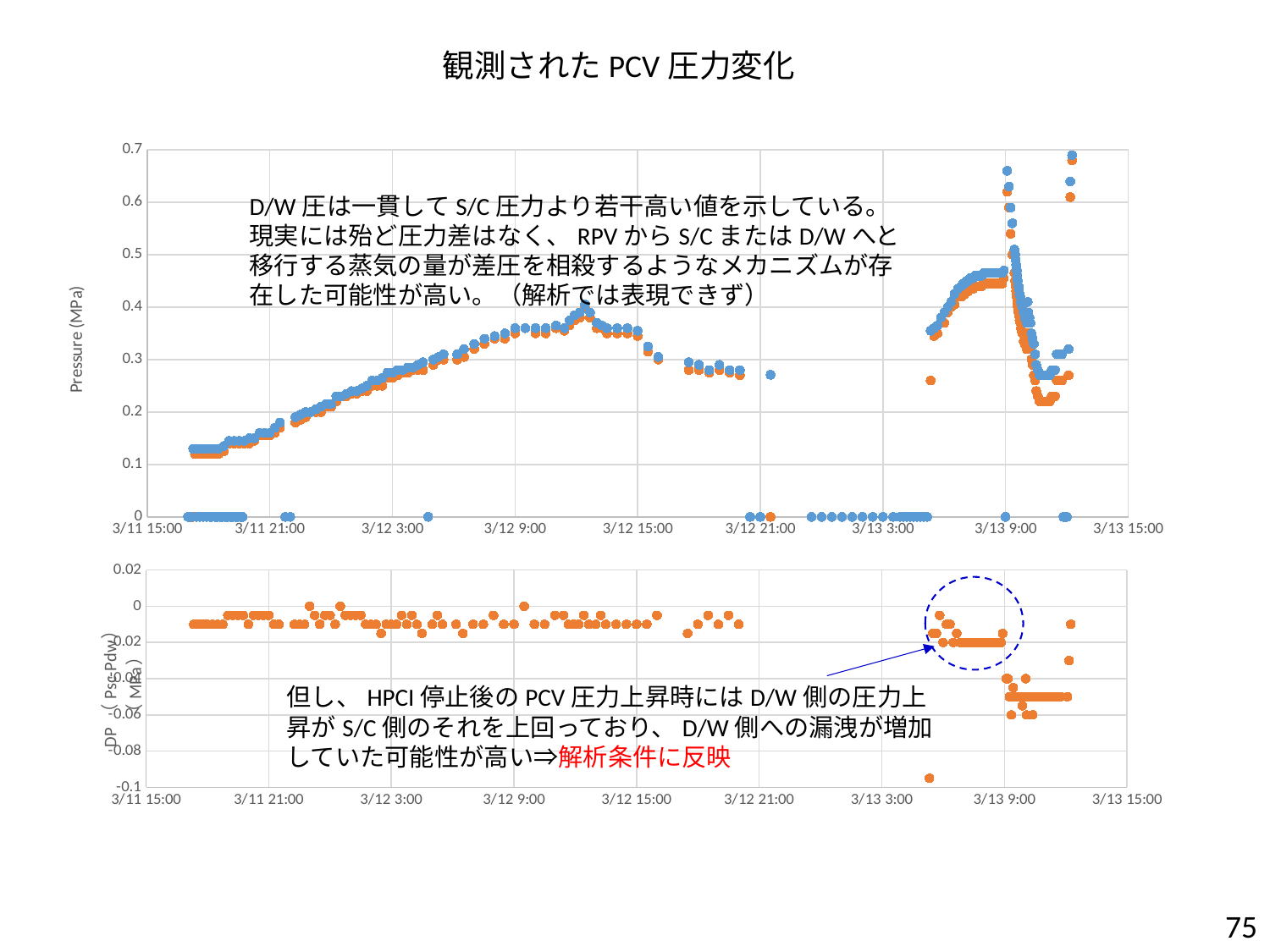

観測されたPCV圧力変化

### Chart

| Category |  |  |
|---|---|---|
D/W圧は一貫してS/C圧力より若干高い値を示している。現実には殆ど圧力差はなく、RPVからS/CまたはD/Wへと移行する蒸気の量が差圧を相殺するようなメカニズムが存在した可能性が高い。（解析では表現できず）

### Chart

| Category |  |
|---|---|
但し、HPCI停止後のPCV圧力上昇時にはD/W側の圧力上昇がS/C側のそれを上回っており、D/W側への漏洩が増加していた可能性が高い⇒解析条件に反映
75